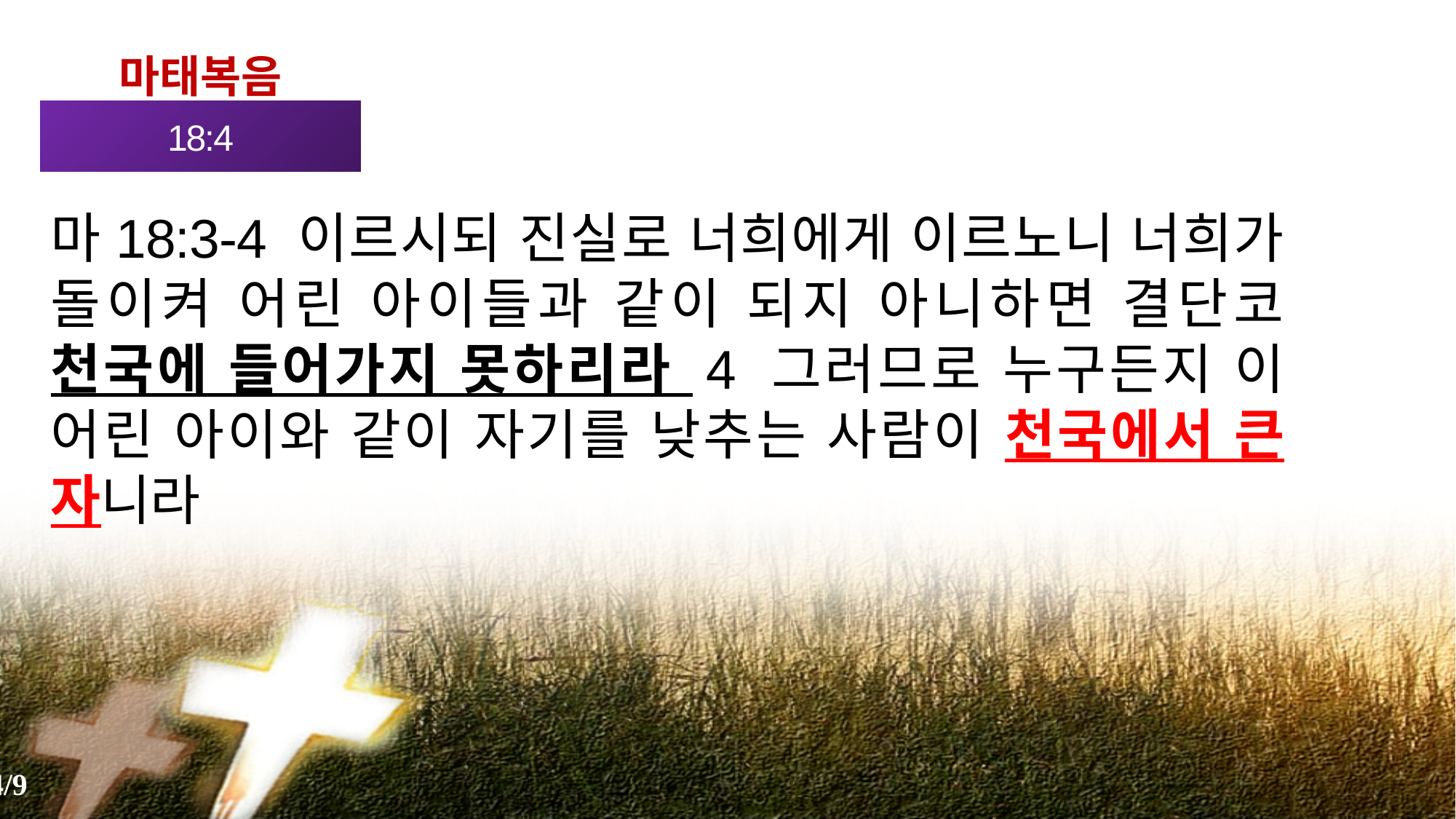

마태복음

18:4
마18:3-4 이르시되 진실로 너희에게 이르노니 너희가 돌이켜 어린 아이들과 같이 되지 아니하면 결단코 천국에 들어가지 못하리라 4 그러므로 누구든지 이 어린 아이와 같이 자기를 낮추는 사람이 천국에서 큰 자니라